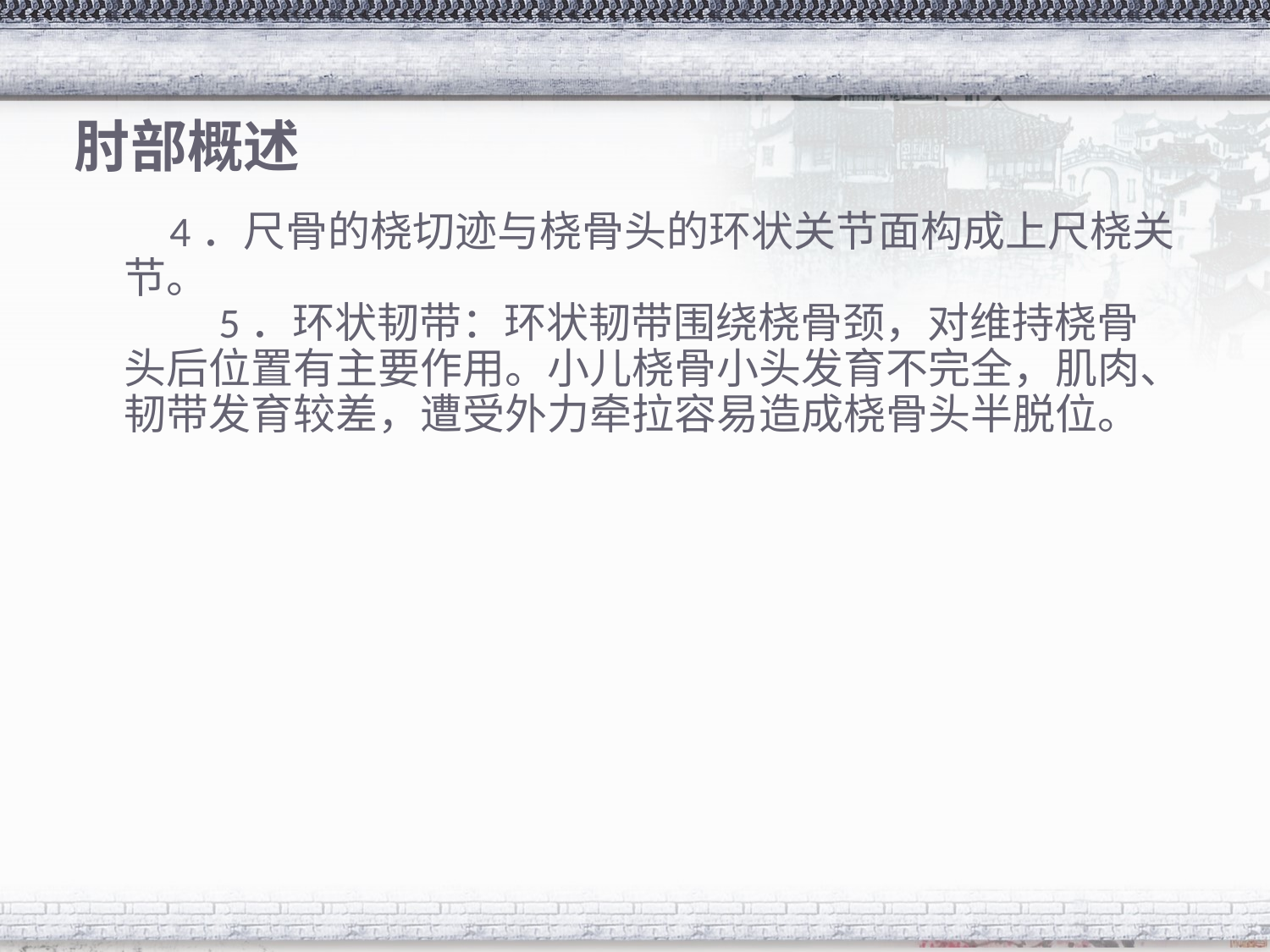

# 肘部概述
          4．尺骨的桡切迹与桡骨头的环状关节面构成上尺桡关节。
　　5．环状韧带：环状韧带围绕桡骨颈，对维持桡骨头后位置有主要作用。小儿桡骨小头发育不完全，肌肉、韧带发育较差，遭受外力牵拉容易造成桡骨头半脱位。